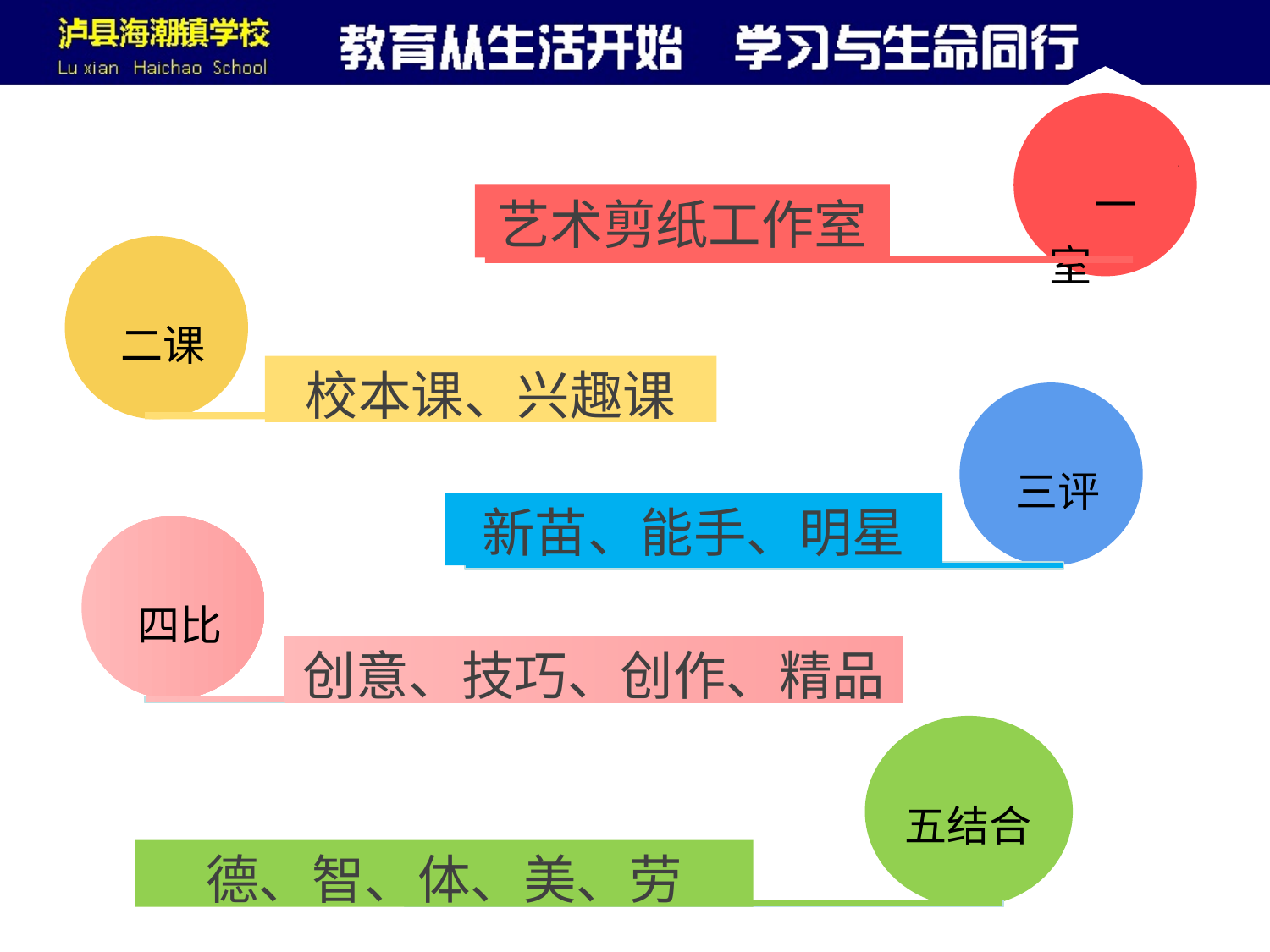

一室
2
艺术剪纸工作室

 二课

 三评
校本课、兴趣课

 四比
新苗、能手、明星

创意、技巧、创作、精品

五结合

德、智、体、美、劳